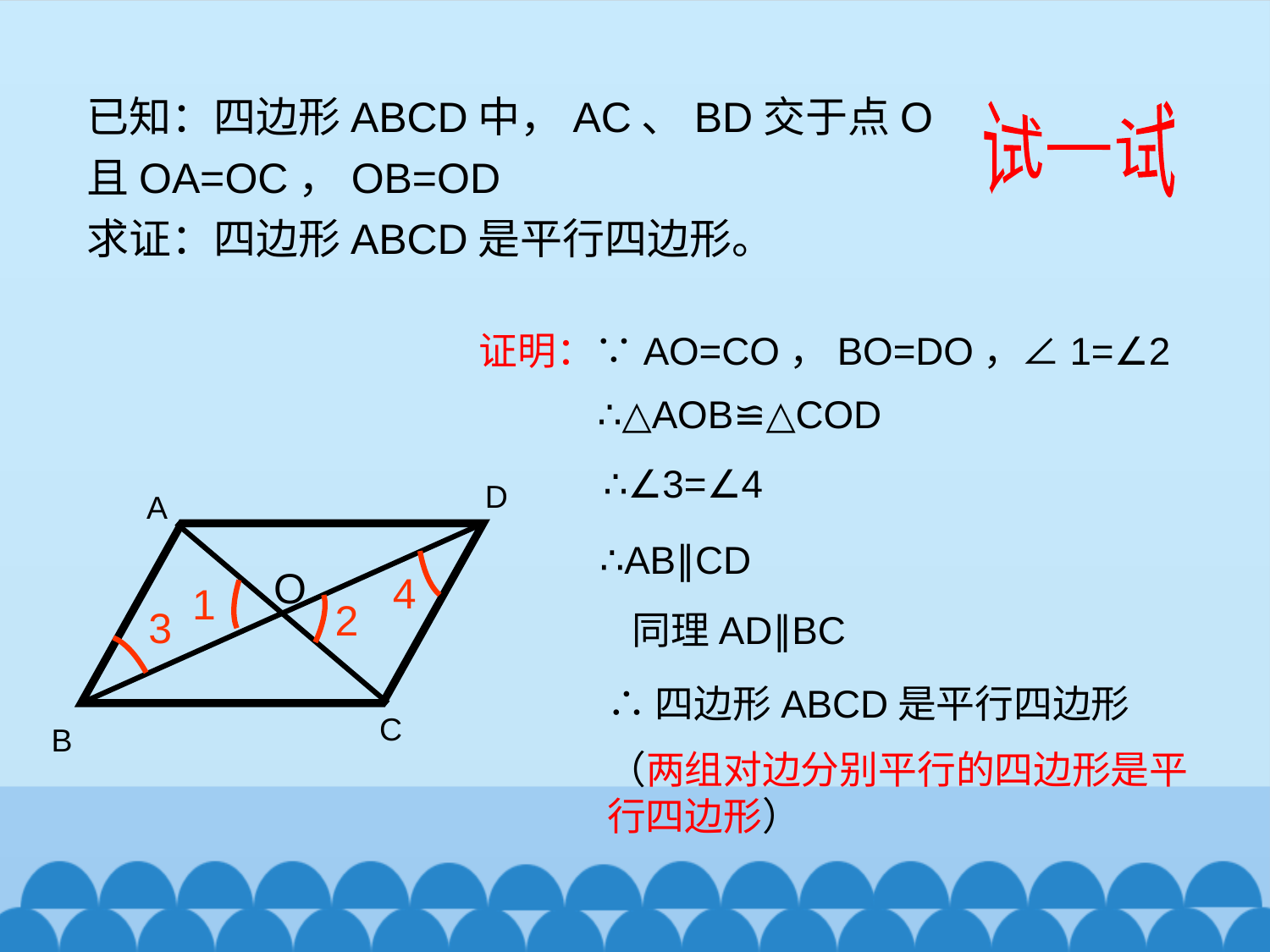

已知：四边形ABCD中，AC、BD交于点O
且OA=OC，OB=OD
求证：四边形ABCD是平行四边形。
试一试
证明：∵AO=CO，BO=DO，∠1=∠2
∴△AOB≌△COD
∴∠3=∠4
D
A

O
C
B

4
1

2
3

∴AB∥CD
同理AD∥BC
∴四边形ABCD是平行四边形
（两组对边分别平行的四边形是平行四边形）